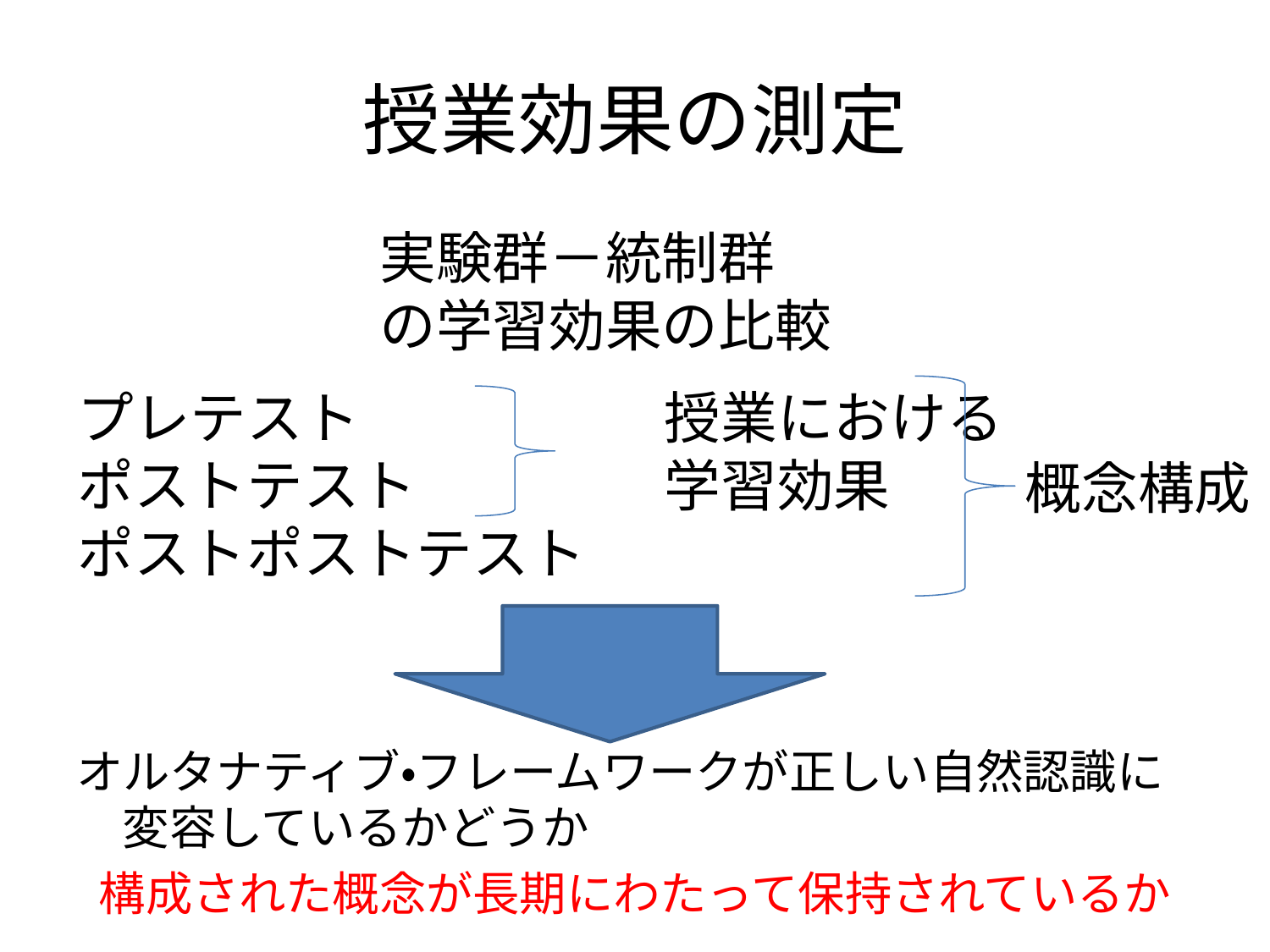

# 授業効果の測定
実験群－統制群
の学習効果の比較

プレテスト
ポストテスト
ポストポストテスト
授業における
学習効果

概念構成

オルタナティブ・フレームワークが正しい自然認識に変容しているかどうか
構成された概念が長期にわたって保持されているか